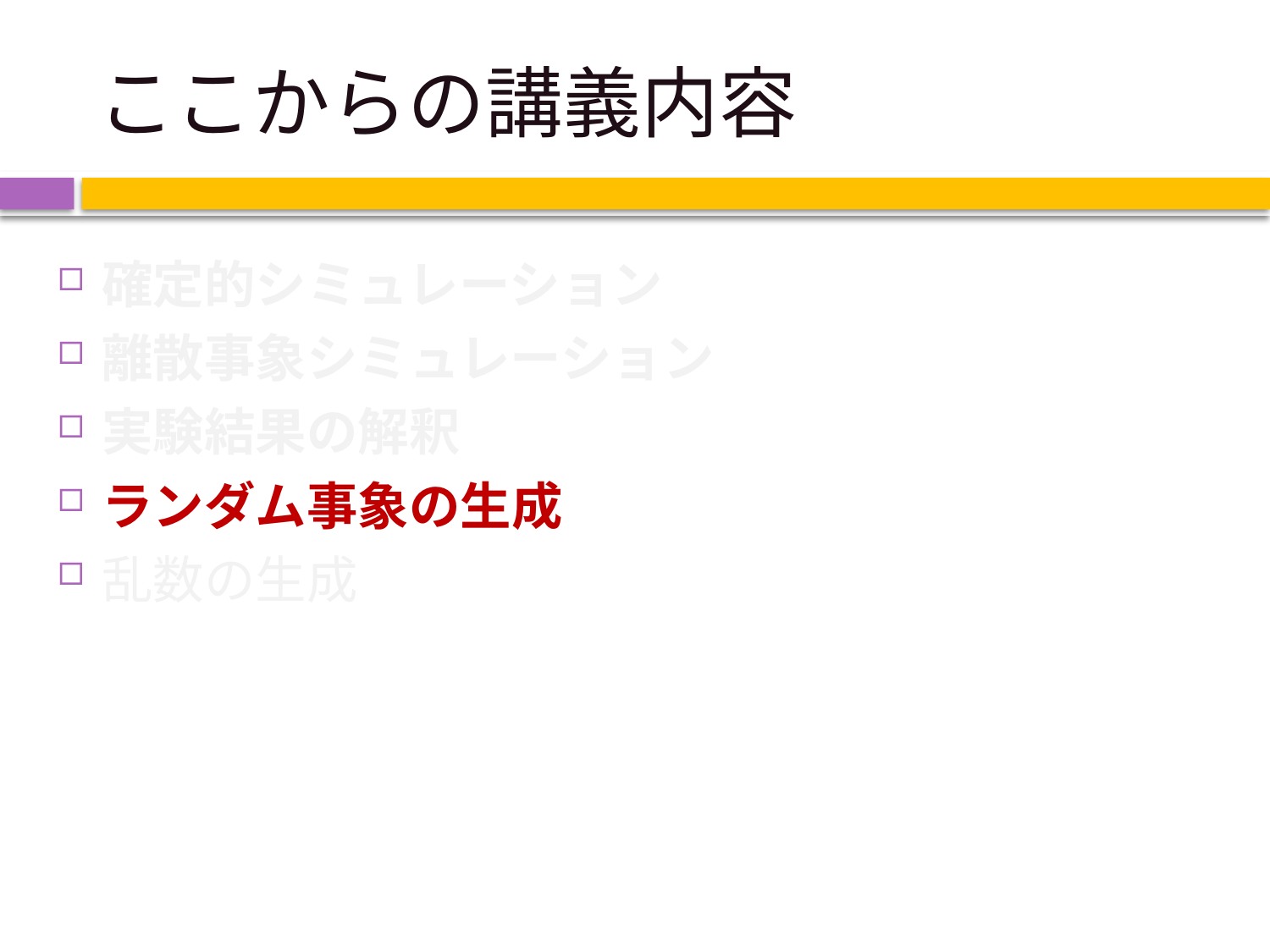

# ここからの講義内容
確定的シミュレーション
離散事象シミュレーション
実験結果の解釈
ランダム事象の生成
乱数の生成